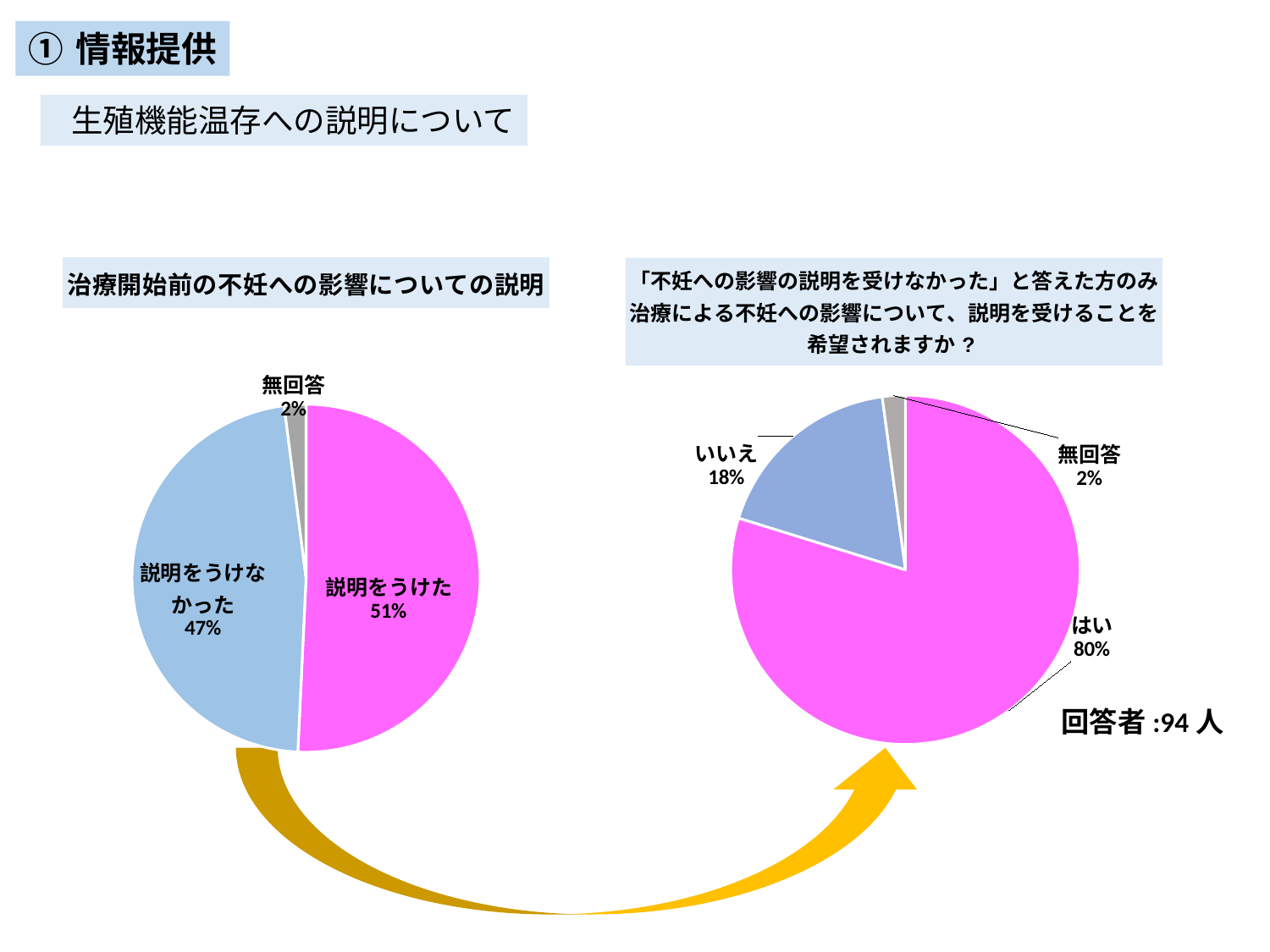

情報提供
生殖機能温存への説明について

### Chart: 治療開始前の不妊への影響についての説明

| Category |
|---|

### Chart: 治療開始前の不妊への影響についての説明

| Category |  |
|---|---|
| 説明をうけた | 101.0 |
| 説明をうけなかった | 94.0 |
| 無回答 | 4.0 |

### Chart: 「不妊への影響の説明を受けなかった」と答えた方のみ
治療による不妊への影響について、説明を受けることを希望されますか?

| Category |  |
|---|---|
| はい | 75.0 |
| いいえ | 17.0 |
| 無回答 | 2.0 |
回答者:94人